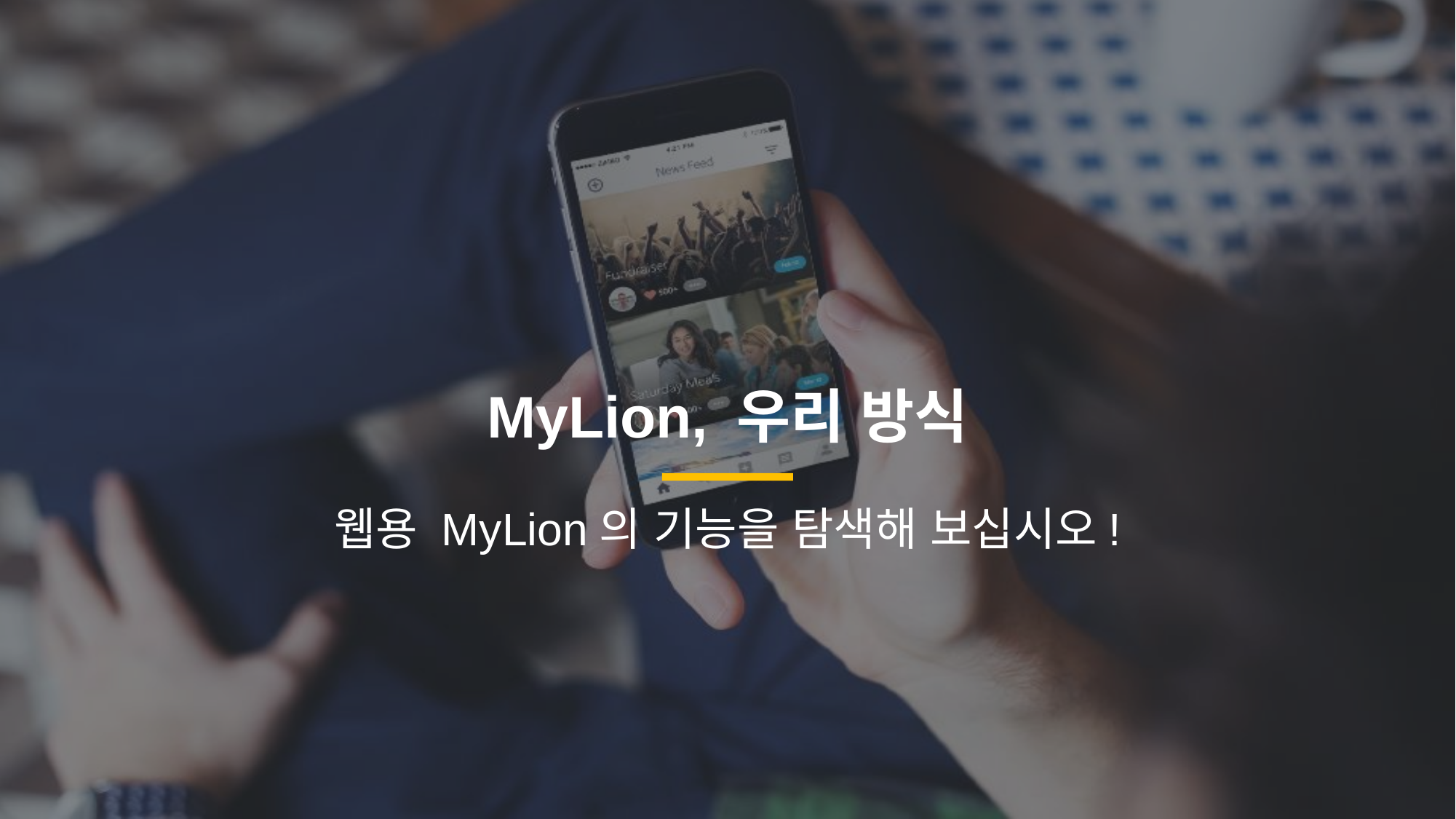

MyLion, 우리 방식
웹용 MyLion의 기능을 탐색해 보십시오!